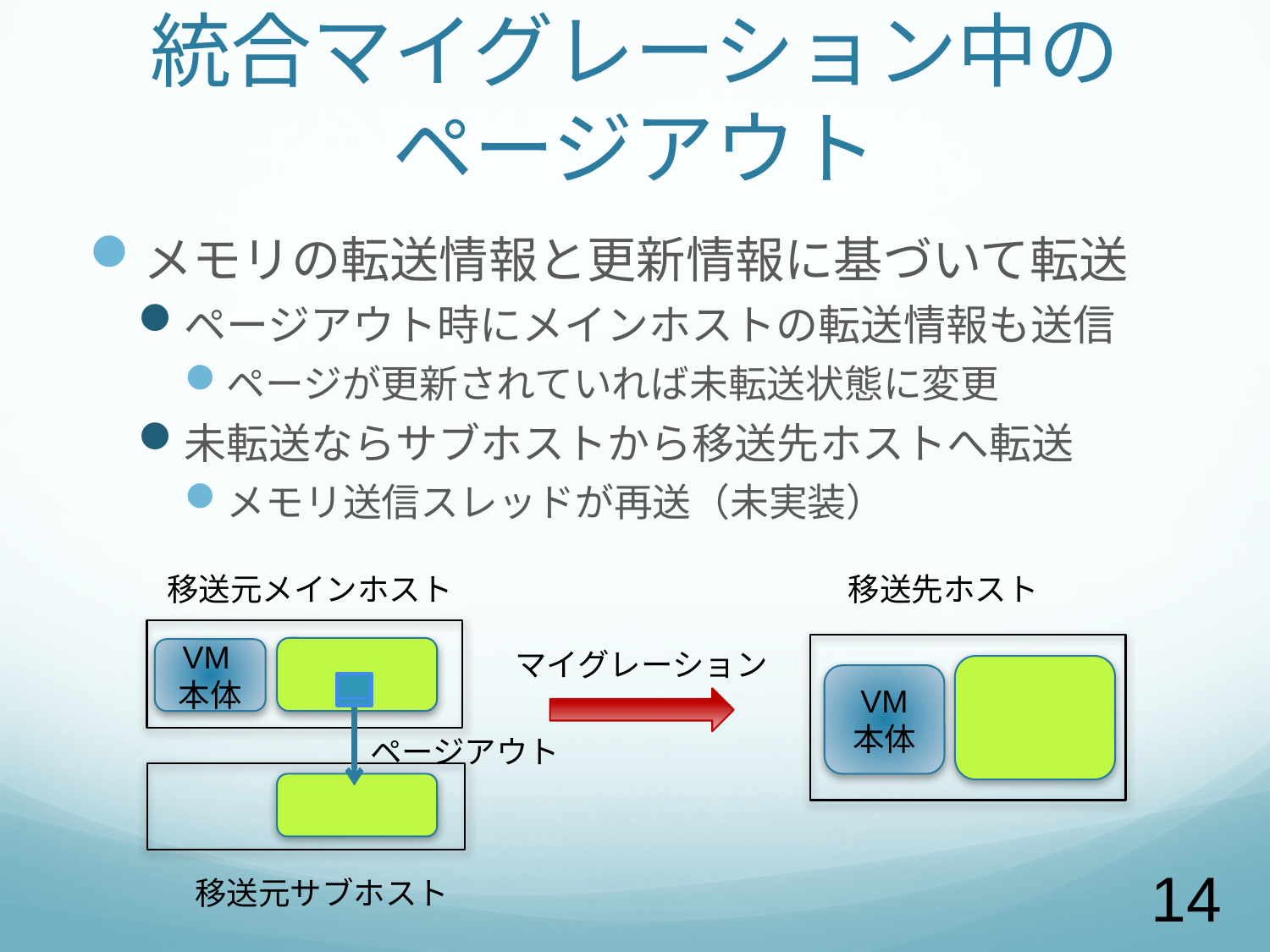

# 統合マイグレーション中の ページアウト
メモリの転送情報と更新情報に基づいて転送
ページアウト時にメインホストの転送情報も送信
ページが更新されていれば未転送状態に変更
未転送ならサブホストから移送先ホストへ転送
メモリ送信スレッドが再送（未実装）

移送元メインホスト
移送先ホスト

マイグレーション
VM本体

VM
本体

ページアウト

移送元サブホスト
14